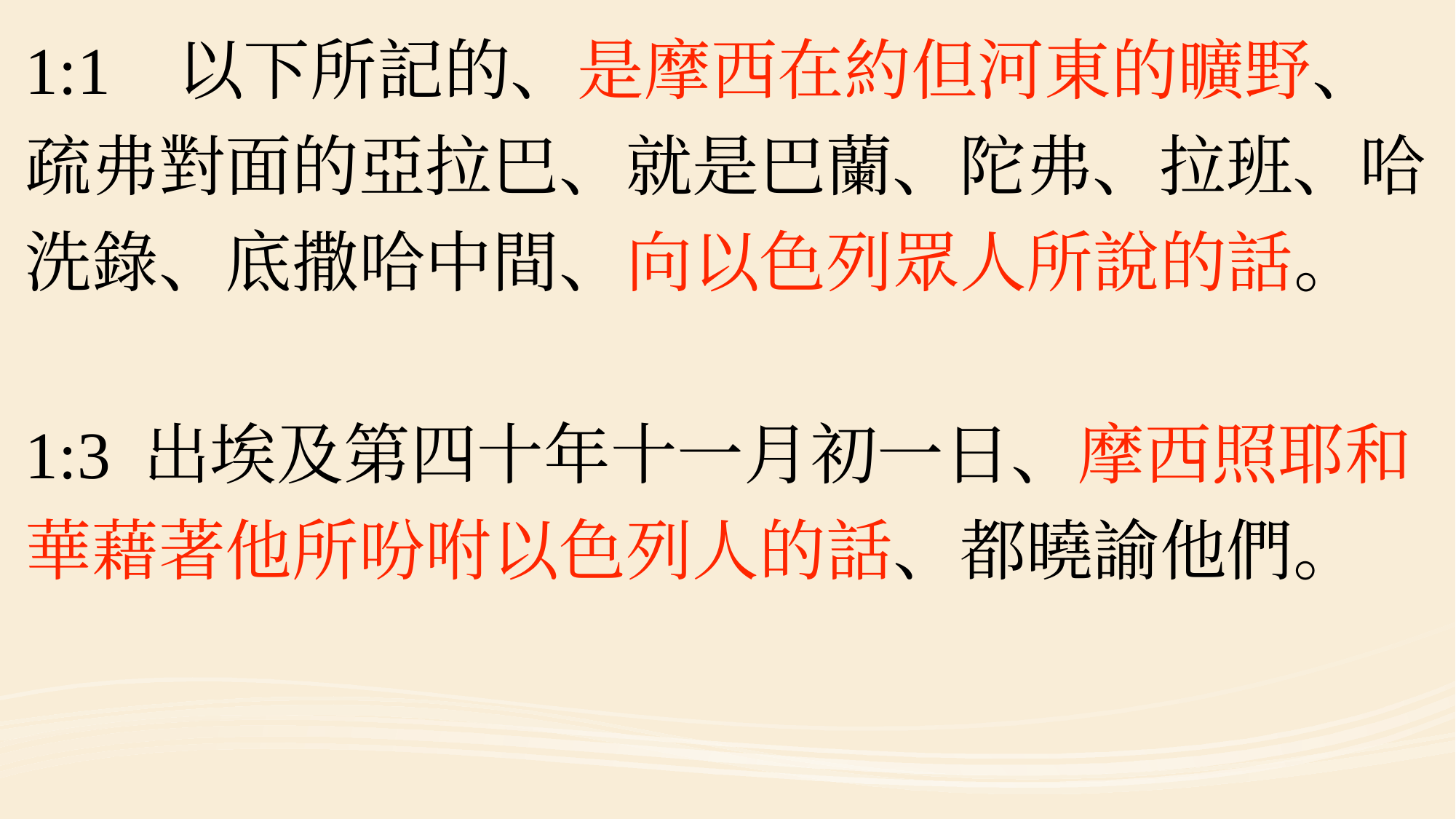

#
1:1   以下所記的、是摩西在約但河東的曠野、疏弗對面的亞拉巴、就是巴蘭、陀弗、拉班、哈洗錄、底撒哈中間、向以色列眾人所說的話。

1:3 出埃及第四十年十一月初一日、摩西照耶和華藉著他所吩咐以色列人的話、都曉諭他們。
6